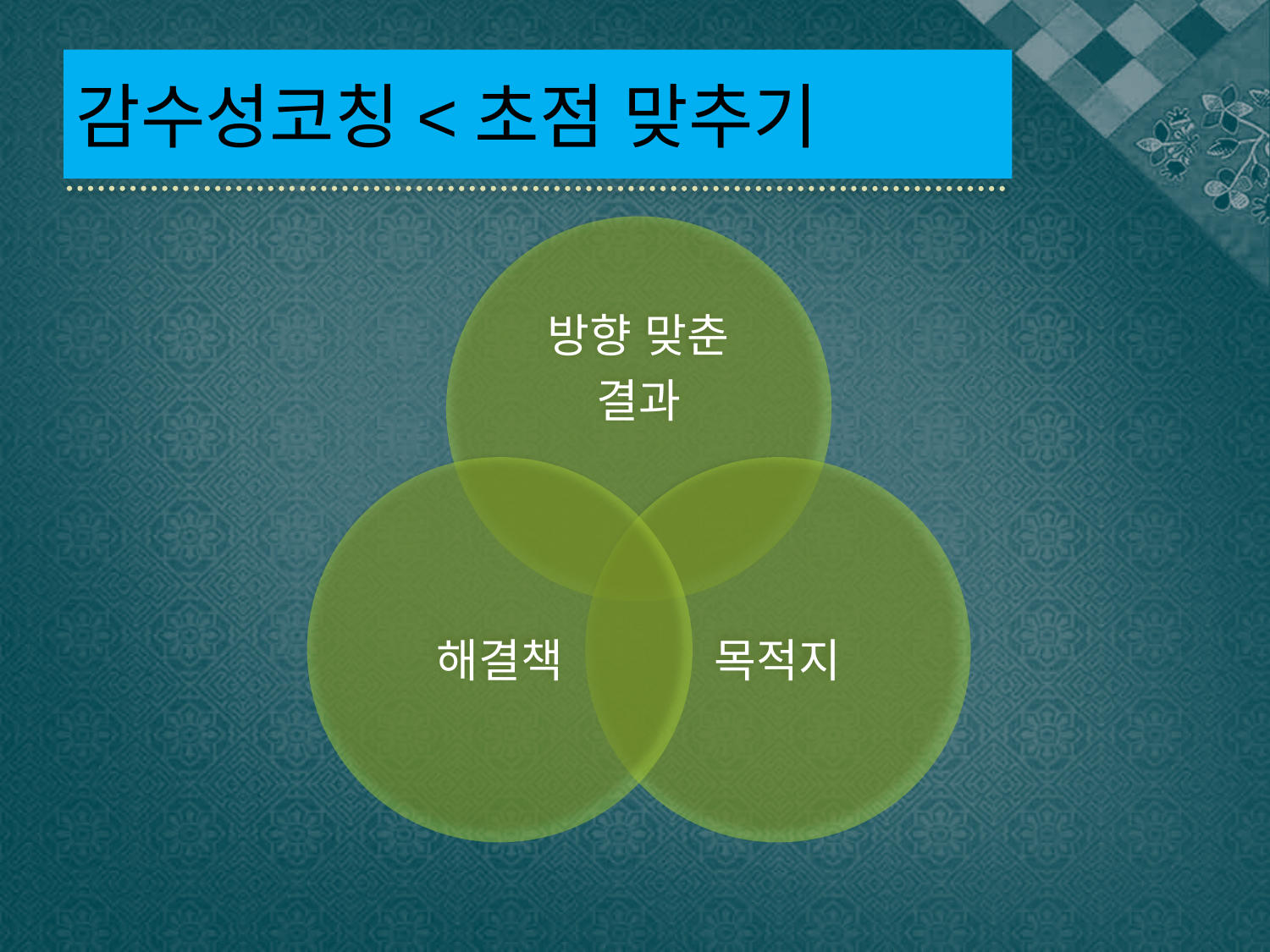

# 감수성코칭<초점 맞추기
방향 맞춘
결과
목적지
해결책